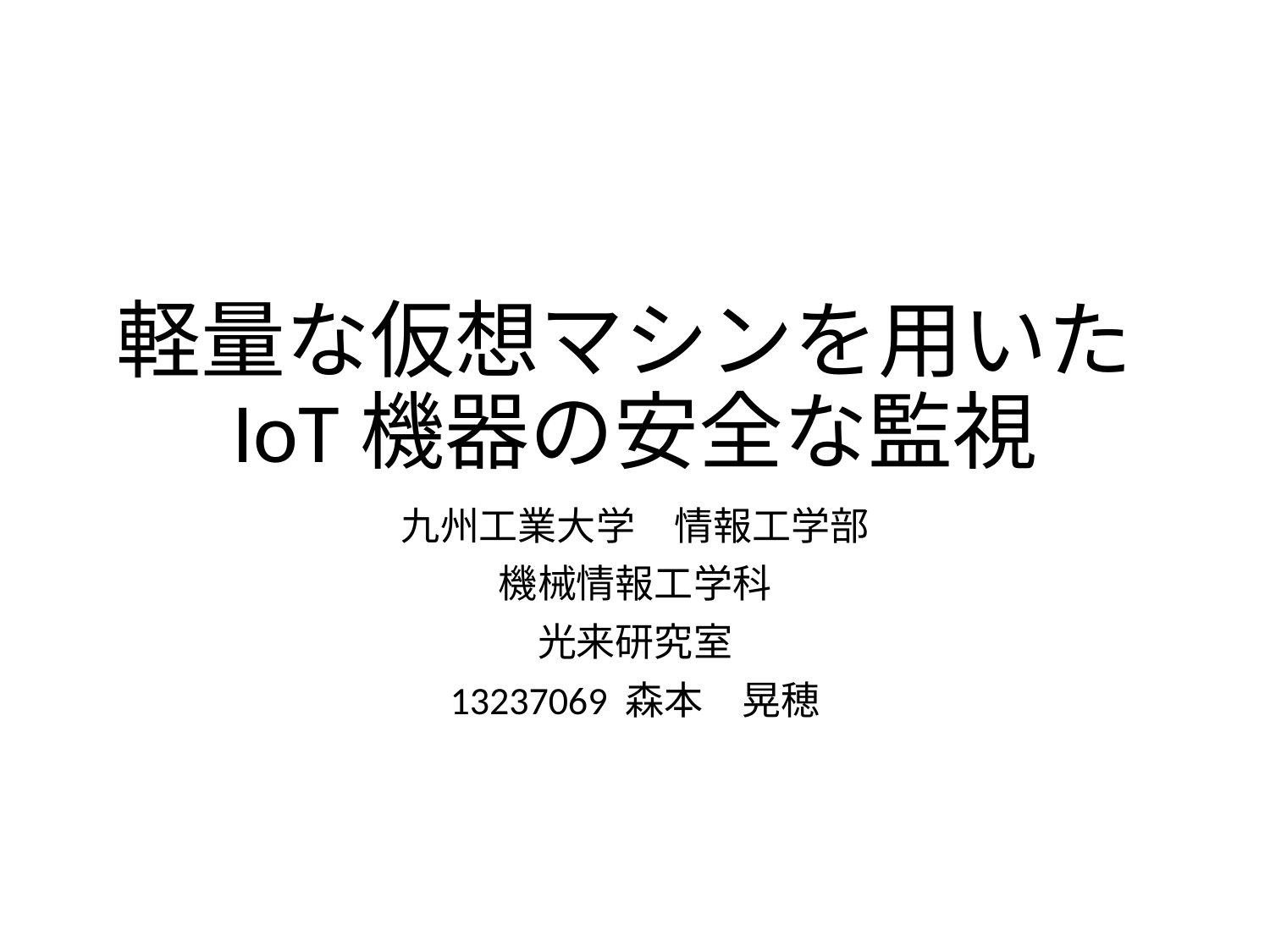

# 軽量な仮想マシンを用いたIoT機器の安全な監視
九州工業大学　情報工学部
機械情報工学科
光来研究室
13237069 森本　晃穂